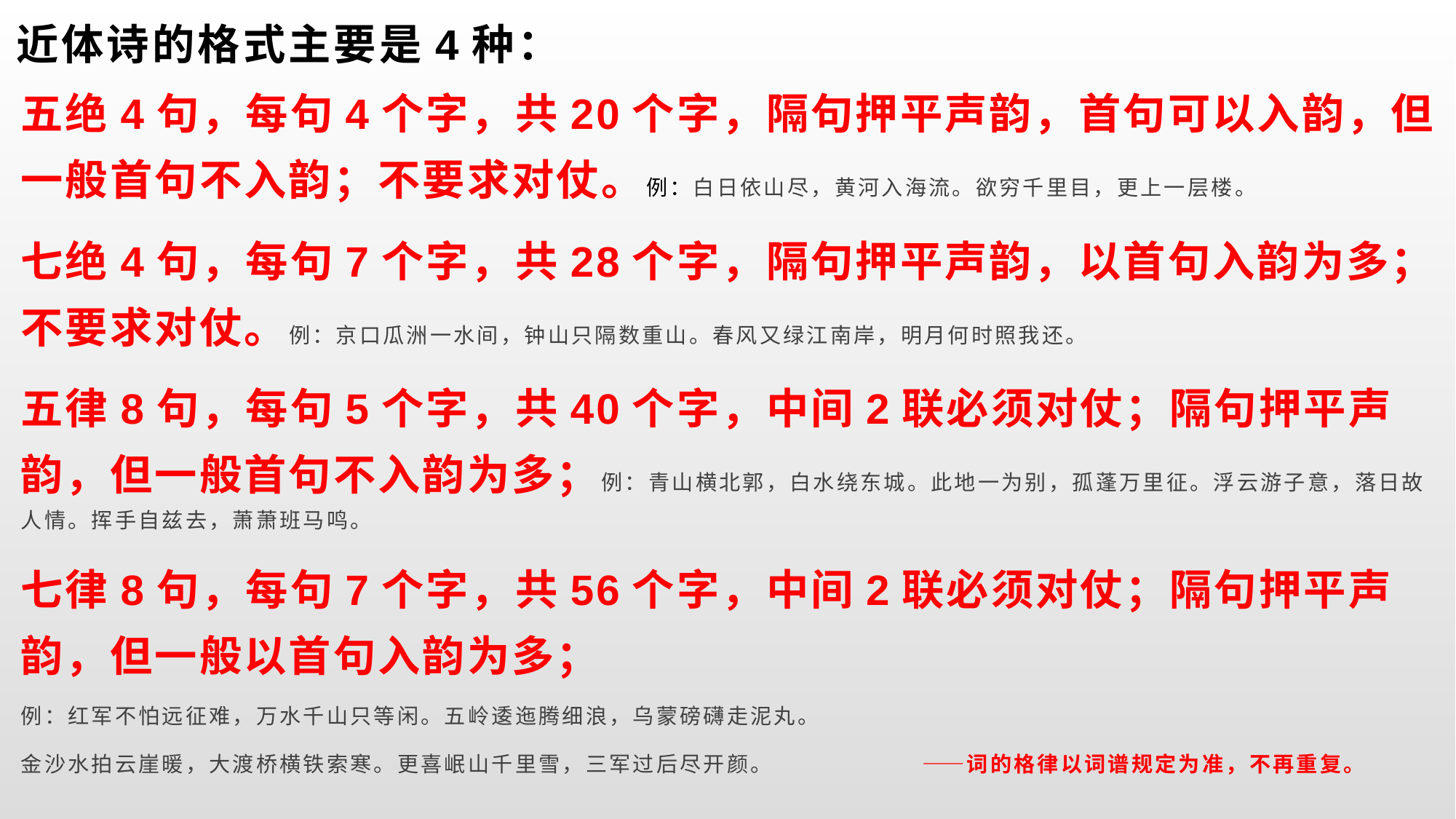

# 近体诗的格式主要是4种：
五绝4句，每句4个字，共20个字，隔句押平声韵，首句可以入韵，但一般首句不入韵；不要求对仗。例：白日依山尽，黄河入海流。欲穷千里目，更上一层楼。
七绝4句，每句7个字，共28个字，隔句押平声韵，以首句入韵为多；不要求对仗。例：京口瓜洲一水间，钟山只隔数重山。春风又绿江南岸，明月何时照我还。
五律8句，每句5个字，共40个字，中间2联必须对仗；隔句押平声韵，但一般首句不入韵为多；例：青山横北郭，白水绕东城。此地一为别，孤蓬万里征。浮云游子意，落日故人情。挥手自兹去，萧萧班马鸣。
七律8句，每句7个字，共56个字，中间2联必须对仗；隔句押平声韵，但一般以首句入韵为多；
例：红军不怕远征难，万水千山只等闲。五岭逶迤腾细浪，乌蒙磅礴走泥丸。
金沙水拍云崖暖，大渡桥横铁索寒。更喜岷山千里雪，三军过后尽开颜。                     ——词的格律以词谱规定为准，不再重复。